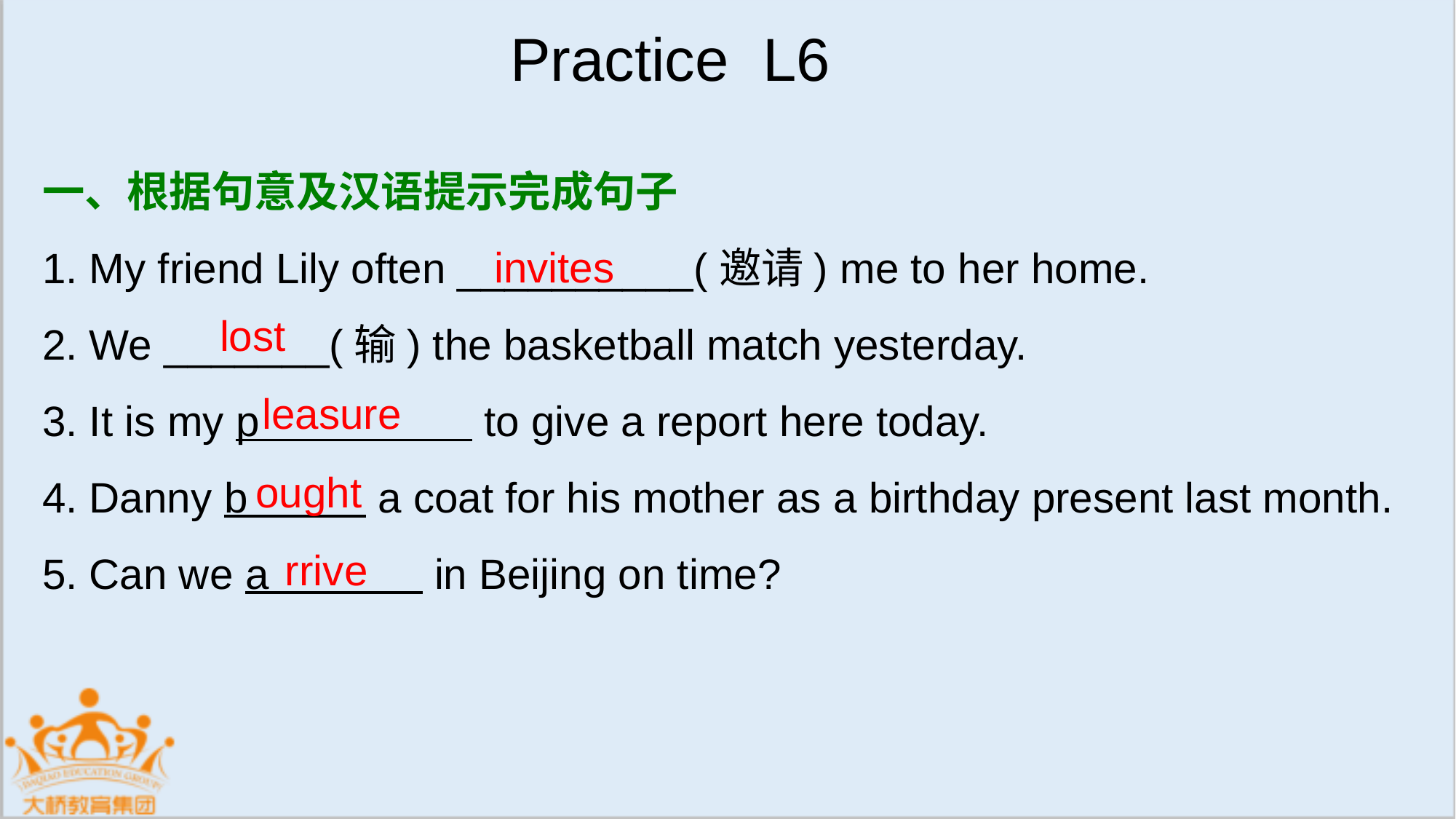

Practice  L6
一、根据句意及汉语提示完成句子
1. My friend Lily often __________(邀请) me to her home.
2. We _______(输) the basketball match yesterday.
3. It is my p                   to give a report here today.
4. Danny b           a coat for his mother as a birthday present last month.
5. Can we a              in Beijing on time?
invites
lost
leasure
ought
rrive